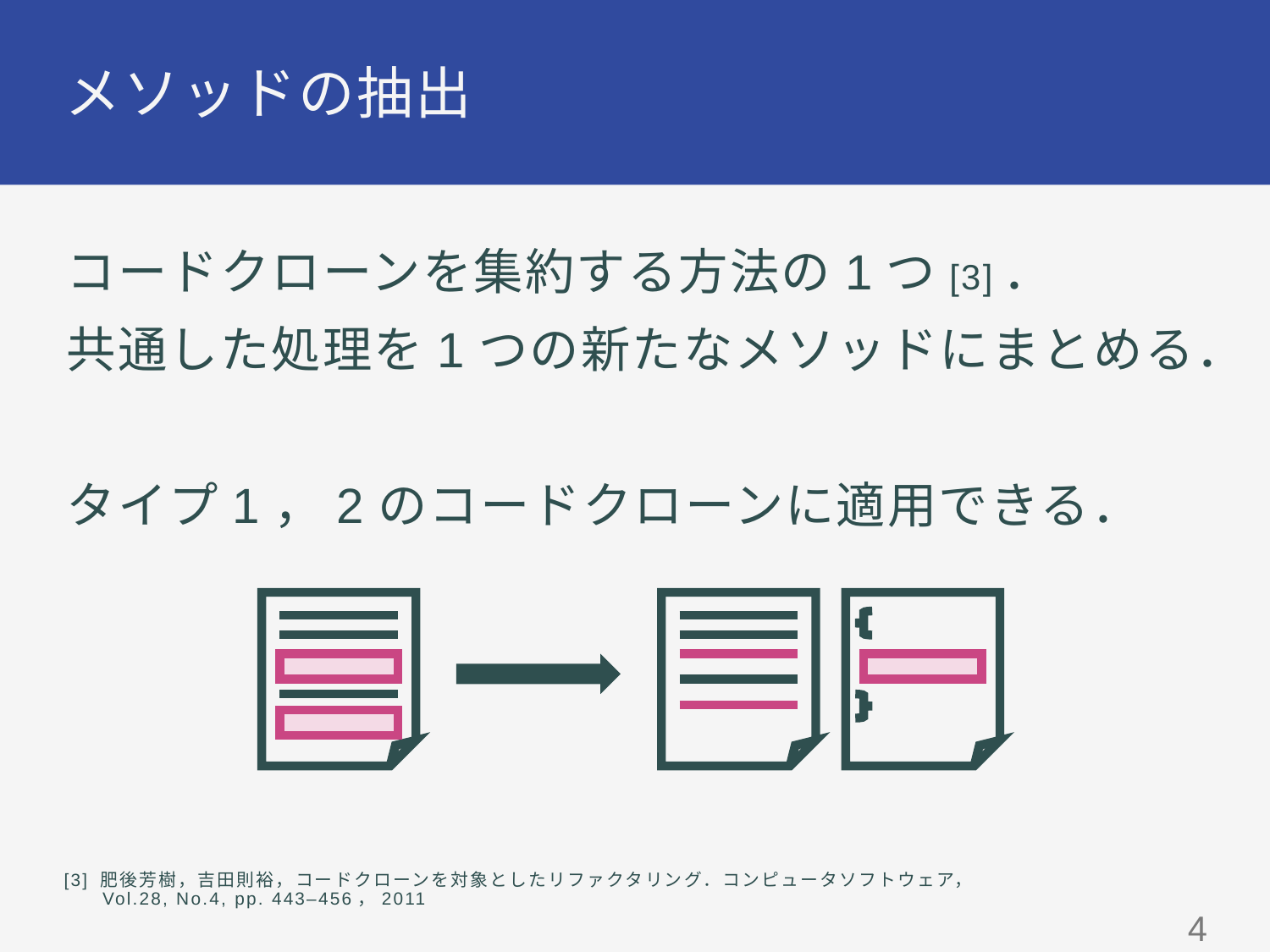

# メソッドの抽出
コードクローンを集約する方法の1つ[3]．
共通した処理を1つの新たなメソッドにまとめる．

タイプ1，2のコードクローンに適用できる．

[3] 肥後芳樹，吉田則裕，コードクローンを対象としたリファクタリング．コンピュータソフトウェア，
      Vol.28, No.4, pp. 443–456，2011

4